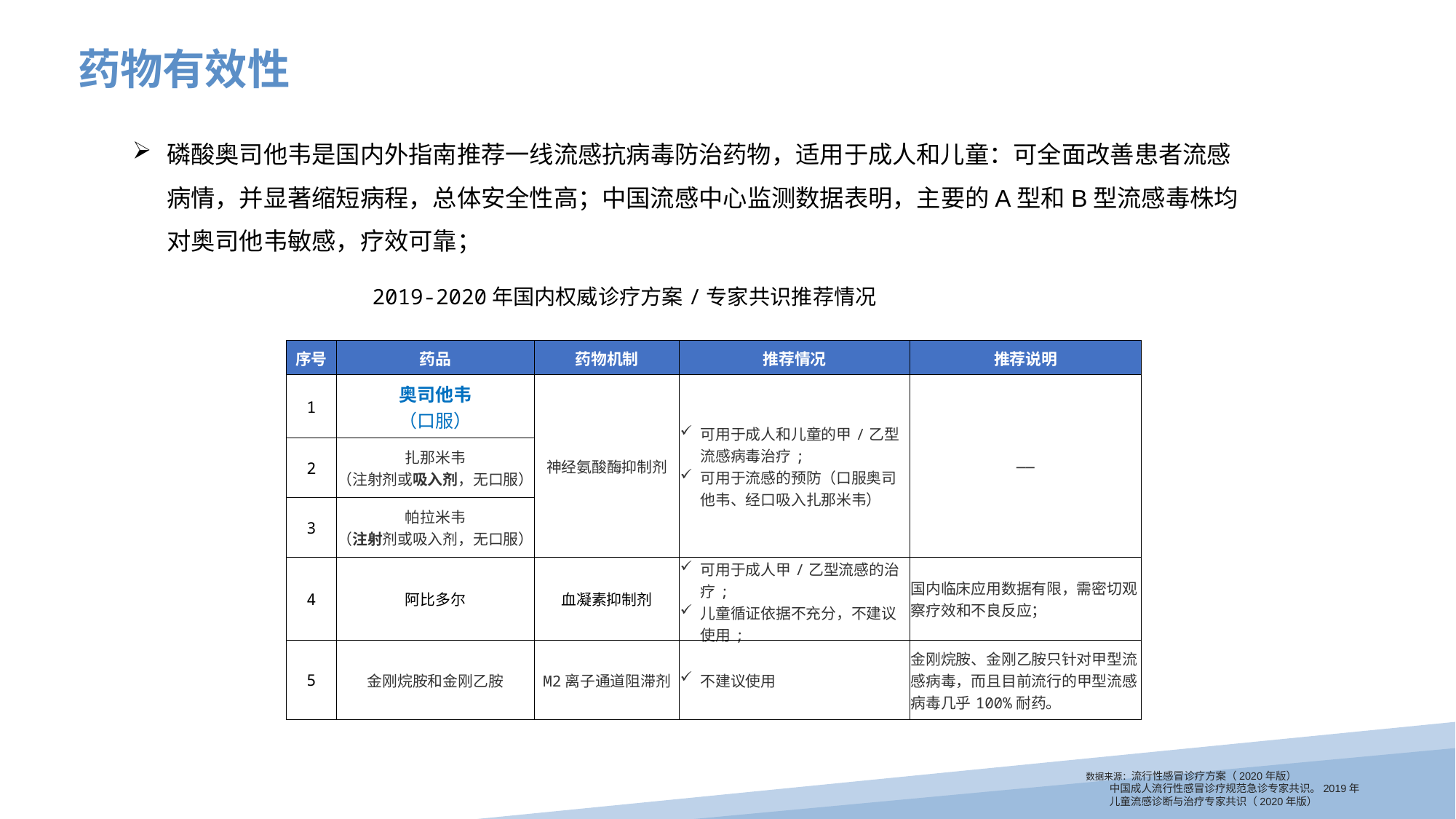

药物有效性
磷酸奥司他韦是国内外指南推荐一线流感抗病毒防治药物，适用于成人和儿童：可全面改善患者流感病情，并显著缩短病程，总体安全性高；中国流感中心监测数据表明，主要的A型和B型流感毒株均对奥司他韦敏感，疗效可靠；

2019-2020年国内权威诊疗方案/专家共识推荐情况
| 序号 | 药品 | 药物机制 | 推荐情况 | 推荐说明 |
| --- | --- | --- | --- | --- |
| 1 | 奥司他韦 （口服） | 神经氨酸酶抑制剂 | 可用于成人和儿童的甲/乙型流感病毒治疗; 可用于流感的预防（口服奥司他韦、经口吸入扎那米韦） | —— |
| 2 | 扎那米韦 （注射剂或吸入剂，无口服） |  |  |  |
| 3 | 帕拉米韦 （注射剂或吸入剂，无口服） |  |  |  |
| 4 | 阿比多尔 | 血凝素抑制剂 | 可用于成人甲/乙型流感的治疗; 儿童循证依据不充分，不建议使用; | 国内临床应用数据有限，需密切观察疗效和不良反应； |
| 5 | 金刚烷胺和金刚乙胺 | M2离子通道阻滞剂 | 不建议使用 | 金刚烷胺、金刚乙胺只针对甲型流感病毒，而且目前流行的甲型流感病毒几乎100%耐药。 |

数据来源：流行性感冒诊疗方案（2020年版）
         中国成人流行性感冒诊疗规范急诊专家共识。2019年
         儿童流感诊断与治疗专家共识（2020年版）